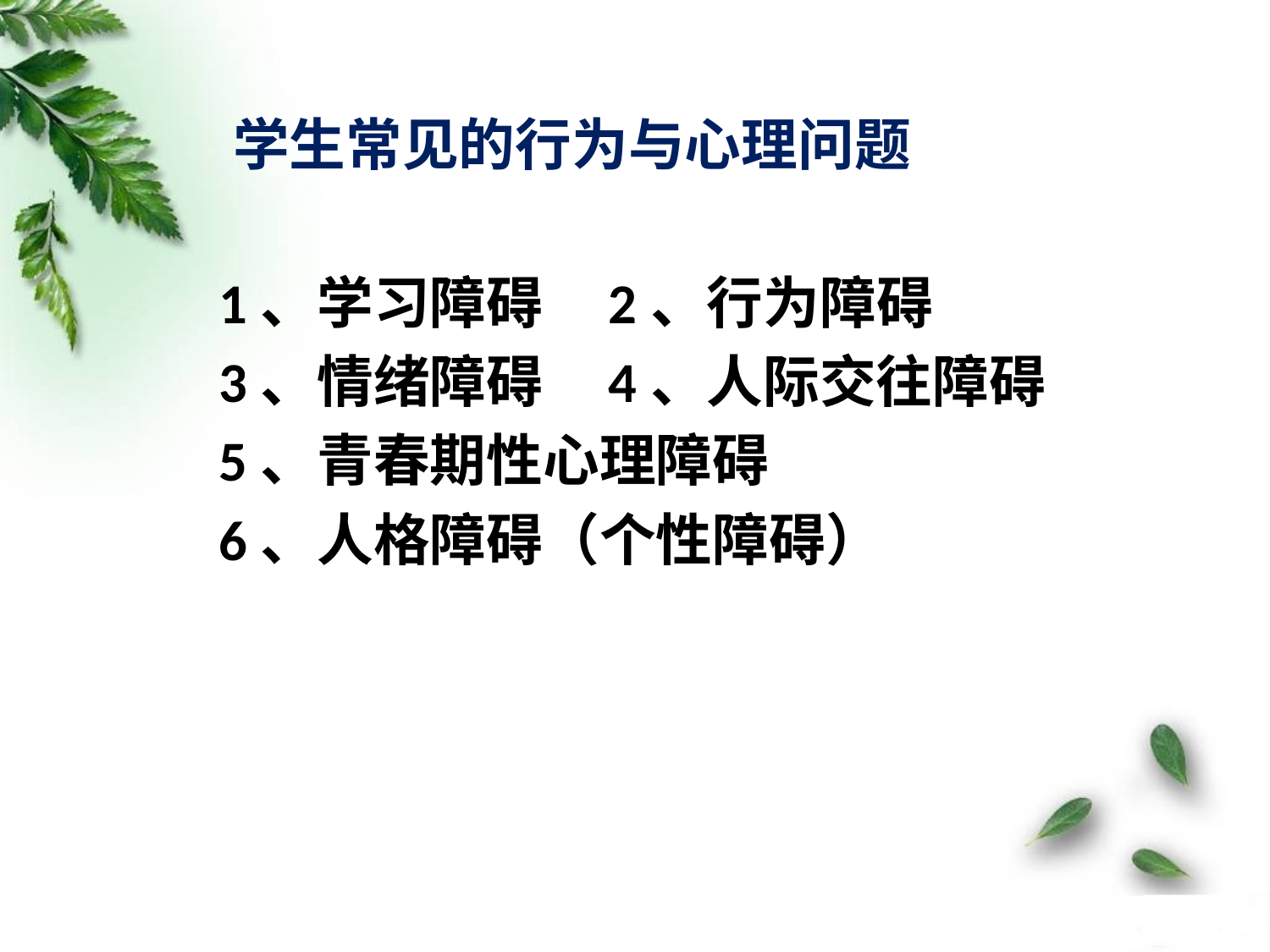

学生常见的行为与心理问题

    1、学习障碍    2、行为障碍
    3、情绪障碍    4、人际交往障碍
    5、青春期性心理障碍
    6、人格障碍（个性障碍）